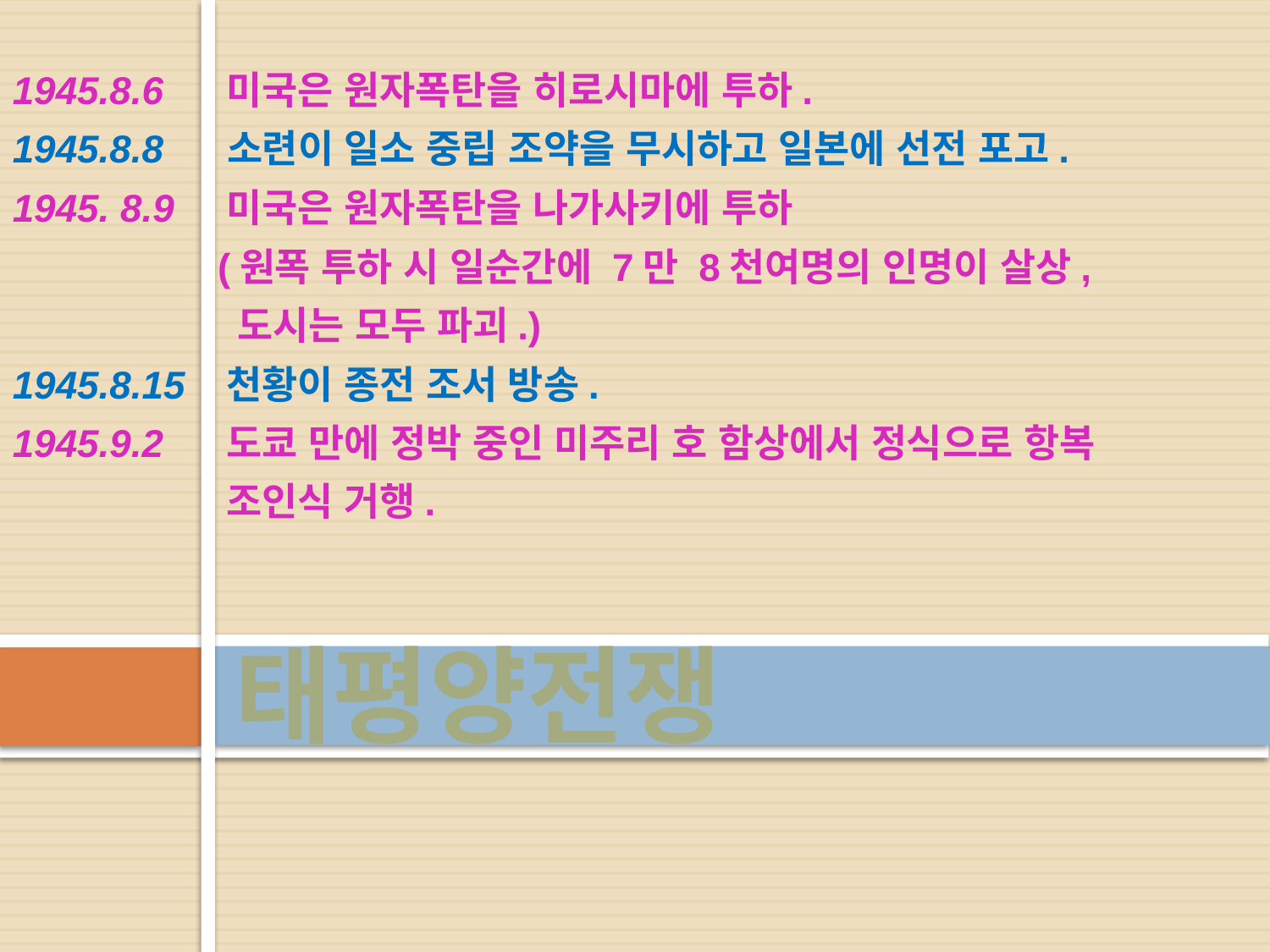

1945.8.6     미국은 원자폭탄을 히로시마에 투하.
1945.8.8     소련이 일소 중립 조약을 무시하고 일본에 선전 포고.
1945. 8.9    미국은 원자폭탄을 나가사키에 투하
                   (원폭 투하 시 일순간에 7만 8천여명의 인명이 살상,
                    도시는 모두 파괴.)
1945.8.15   천황이 종전 조서 방송.
1945.9.2     도쿄 만에 정박 중인 미주리 호 함상에서 정식으로 항복
                   조인식 거행.

# 태평양전쟁